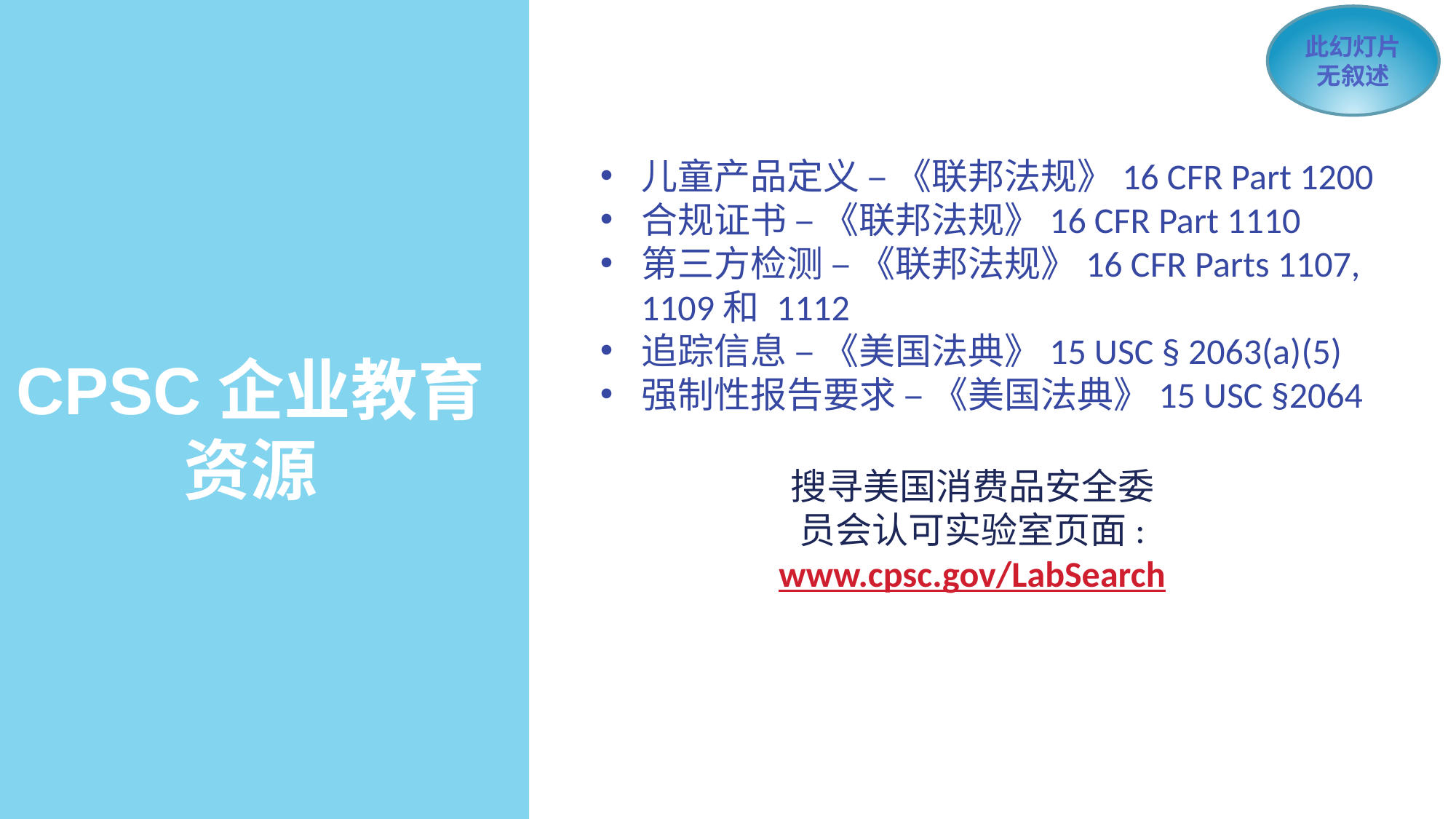

此幻灯片无叙述
儿童产品定义 – 《联邦法规》16 CFR Part 1200
合规证书 – 《联邦法规》16 CFR Part 1110
第三方检测 – 《联邦法规》16 CFR Parts 1107, 1109和 1112
追踪信息 – 《美国法典》15 USC § 2063(a)(5)
强制性报告要求 – 《美国法典》15 USC §2064
CPSC企业教育资源
搜寻美国消费品安全委员会认可实验室页面:
www.cpsc.gov/LabSearch